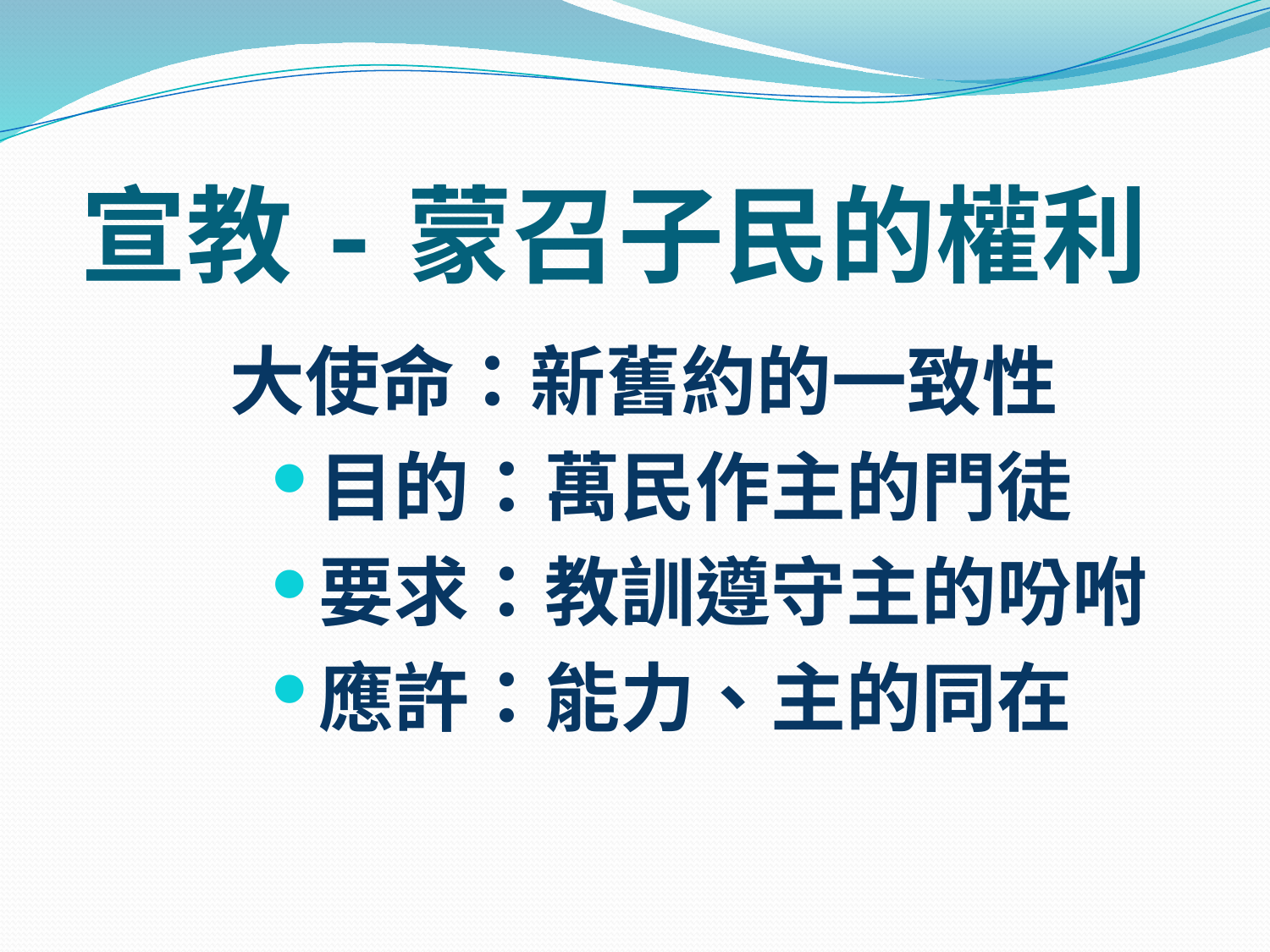

# 宣教-蒙召子民的權利
大使命：新舊約的一致性
目的：萬民作主的門徒
要求：教訓遵守主的吩咐
應許：能力、主的同在